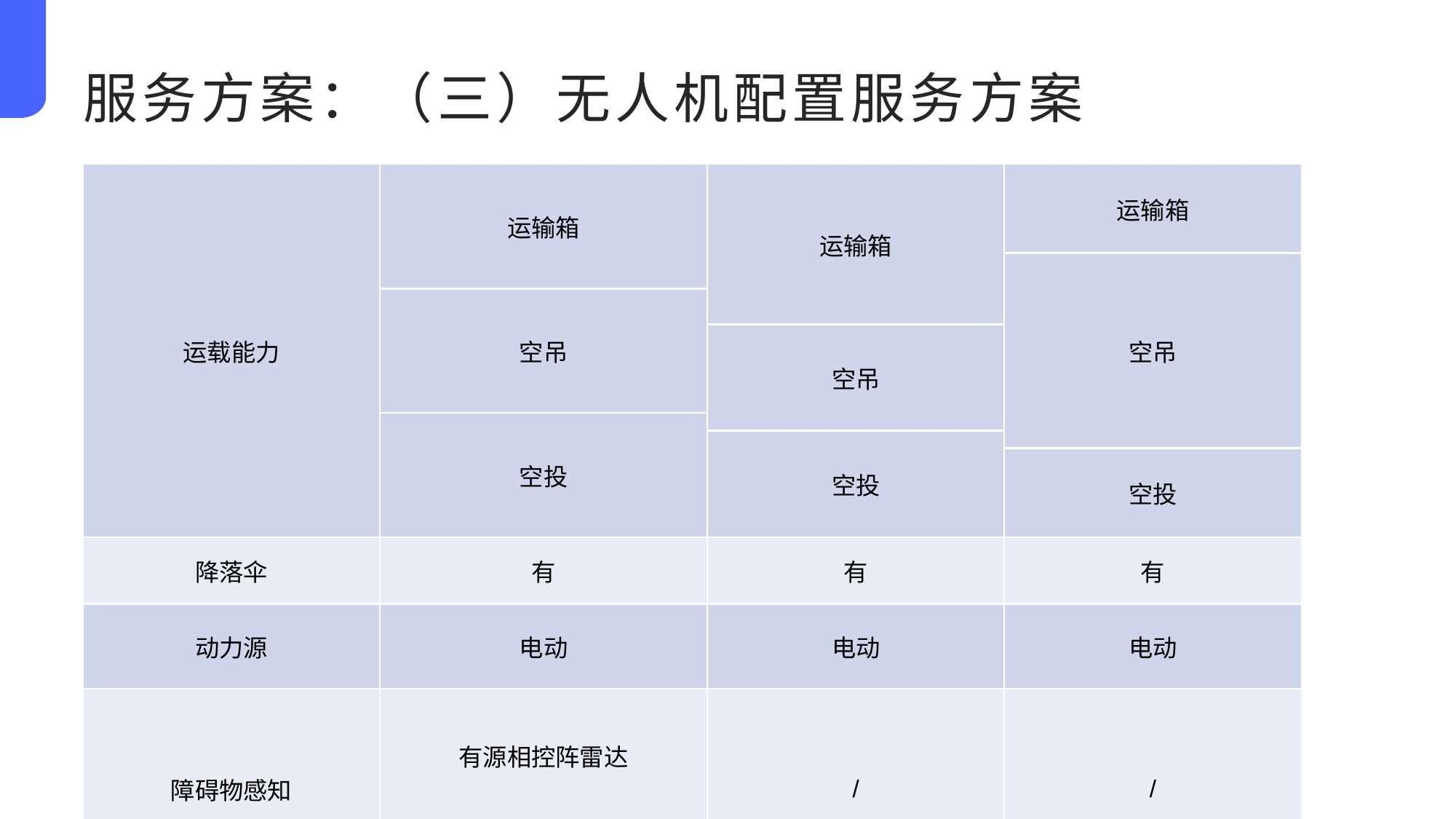

服务方案：（三）无人机配置服务方案
| 运载能力 | 运输箱 | 运输箱 | 运输箱 |
| --- | --- | --- | --- |
|  |  |  | 空吊 |
|  | 空吊 |  |  |
|  |  | 空吊 |  |
|  | 空投 |  |  |
|  |  | 空投 |  |
|  |  |  | 空投 |
| 降落伞 | 有 | 有 | 有 |
| 动力源 | 电动 | 电动 | 电动 |
| 障碍物感知 | 有源相控阵雷达 | / | / |
|  | 双目视觉 |  |  |

21